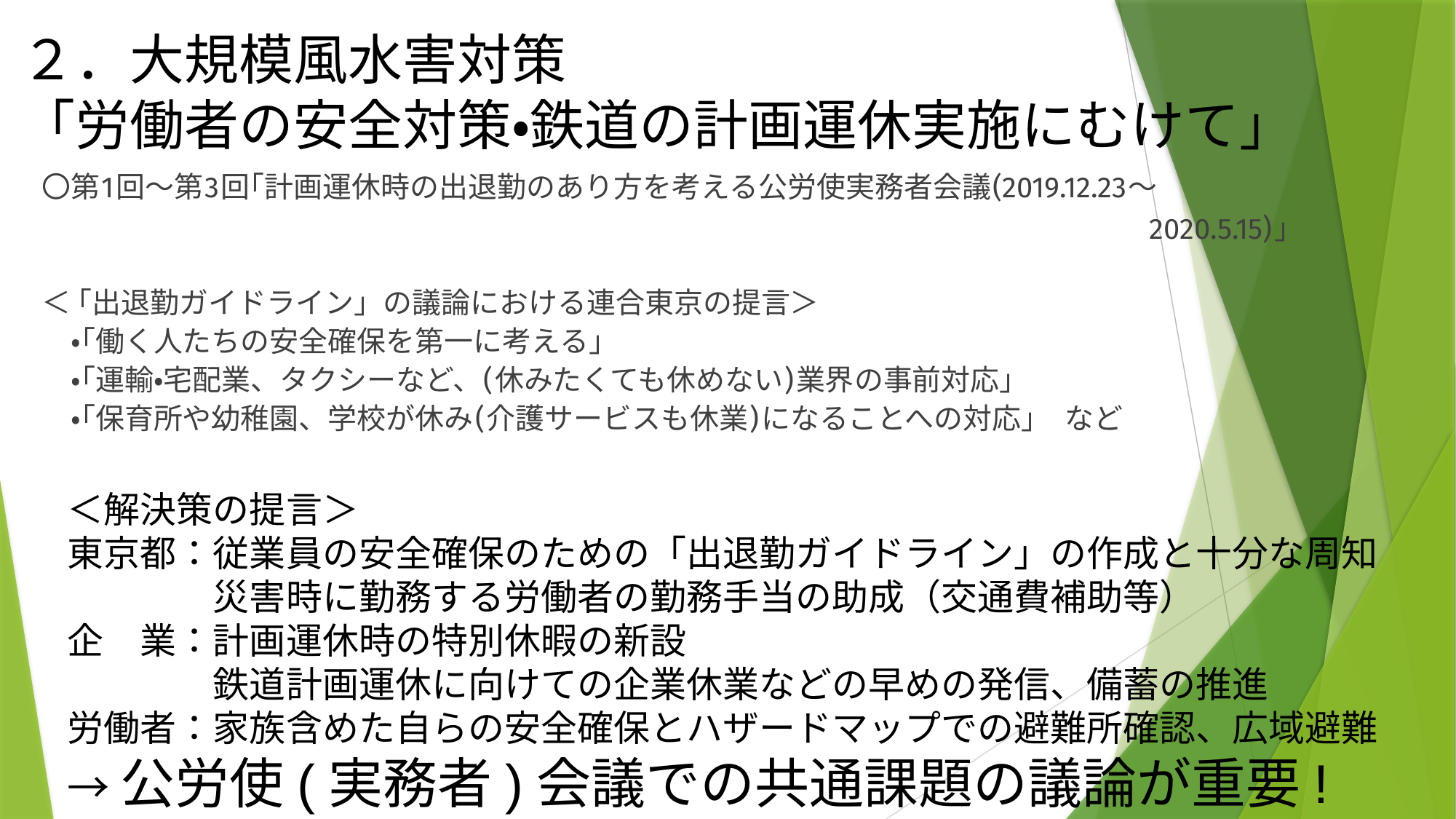

２．大規模風水害対策
「労働者の安全対策・鉄道の計画運休実施にむけて」

〇第1回～第3回｢計画運休時の出退勤のあり方を考える公労使実務者会議(2019.12.23～
　　　　　　　　　　　　　　　　　　　　　　　　　　　　　　　　　　　　　　2020.5.15)｣
＜ ｢出退勤ガイドライン」の議論における連合東京の提言＞
　・｢働く人たちの安全確保を第一に考える｣
　・｢運輸・宅配業、タクシーなど、(休みたくても休めない)業界の事前対応｣
　・｢保育所や幼稚園、学校が休み(介護サービスも休業)になることへの対応｣　など

＜解決策の提言＞
東京都：従業員の安全確保のための「出退勤ガイドライン」の作成と十分な周知
　　　　災害時に勤務する労働者の勤務手当の助成（交通費補助等）
企　業：計画運休時の特別休暇の新設
　　　　鉄道計画運休に向けての企業休業などの早めの発信、備蓄の推進
労働者：家族含めた自らの安全確保とハザードマップでの避難所確認、広域避難
→公労使(実務者)会議での共通課題の議論が重要!